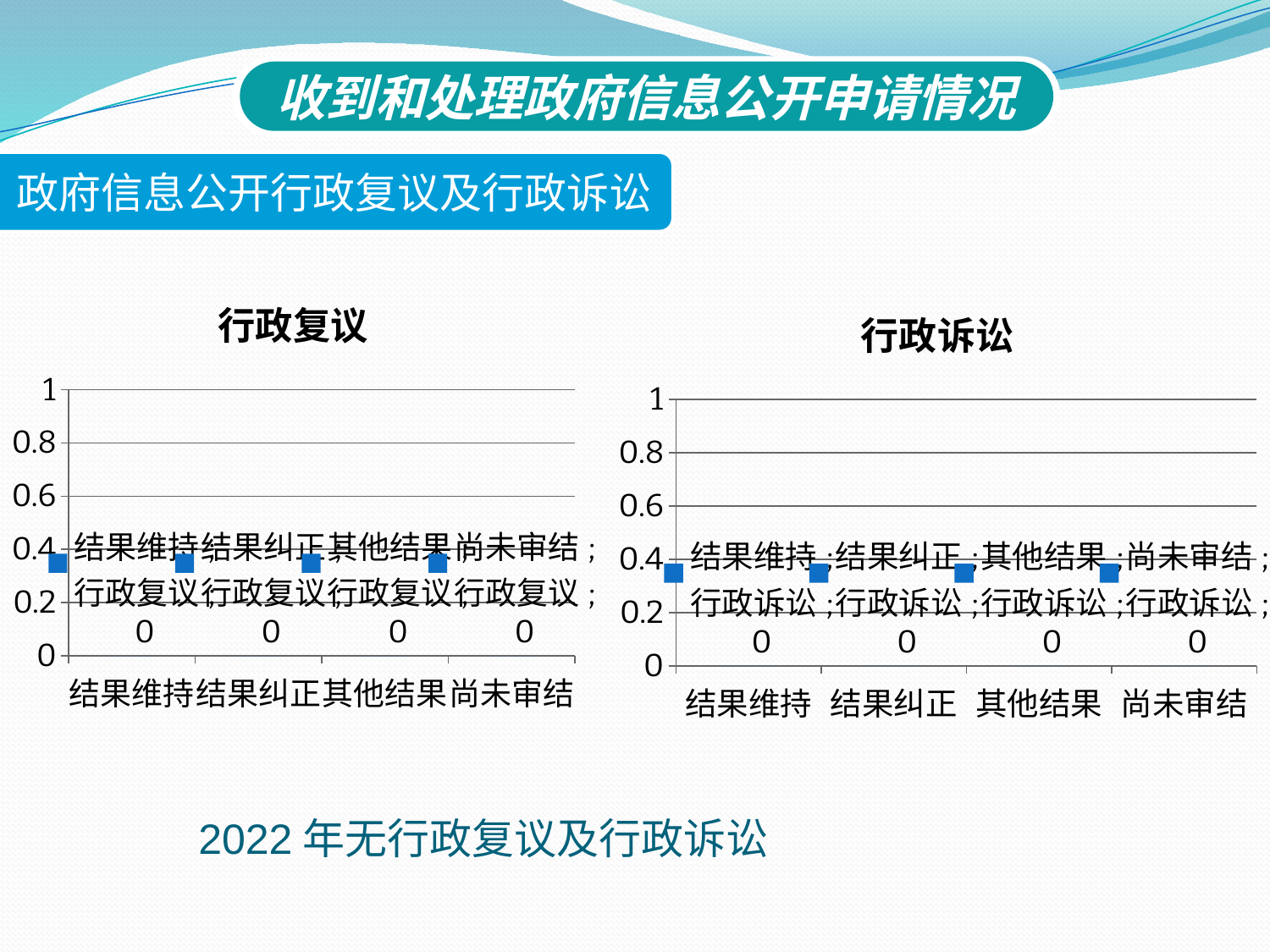

收到和处理政府信息公开申请情况

政府信息公开行政复议及行政诉讼

### Chart: 行政复议

| Category | 行政复议 |
|---|---|
| 结果维持 | 0.0 |
| 结果纠正 | 0.0 |
| 其他结果 | 0.0 |
| 尚未审结 | 0.0 |

### Chart:

| Category | 行政诉讼 |
|---|---|
| 结果维持 | 0.0 |
| 结果纠正 | 0.0 |
| 其他结果 | 0.0 |
| 尚未审结 | 0.0 |
# 2022年无行政复议及行政诉讼